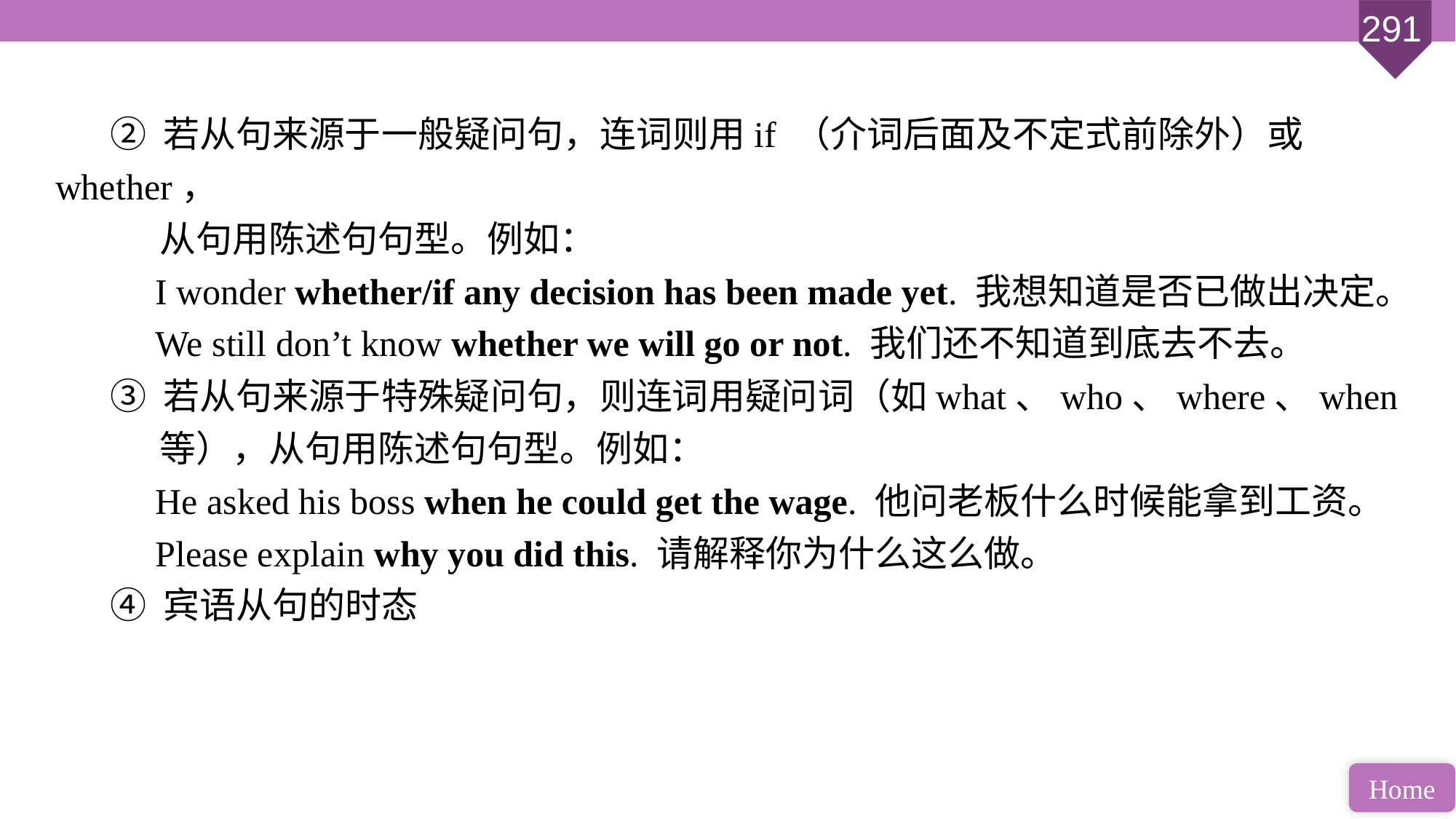

② 若从句来源于一般疑问句，连词则用if （介词后面及不定式前除外）或whether，
     从句用陈述句句型。例如：
     I wonder whether/if any decision has been made yet. 我想知道是否已做出决定。
     We still don’t know whether we will go or not. 我们还不知道到底去不去。
③ 若从句来源于特殊疑问句，则连词用疑问词（如what、who、where、when
     等），从句用陈述句句型。例如：
     He asked his boss when he could get the wage. 他问老板什么时候能拿到工资。
     Please explain why you did this. 请解释你为什么这么做。
④ 宾语从句的时态